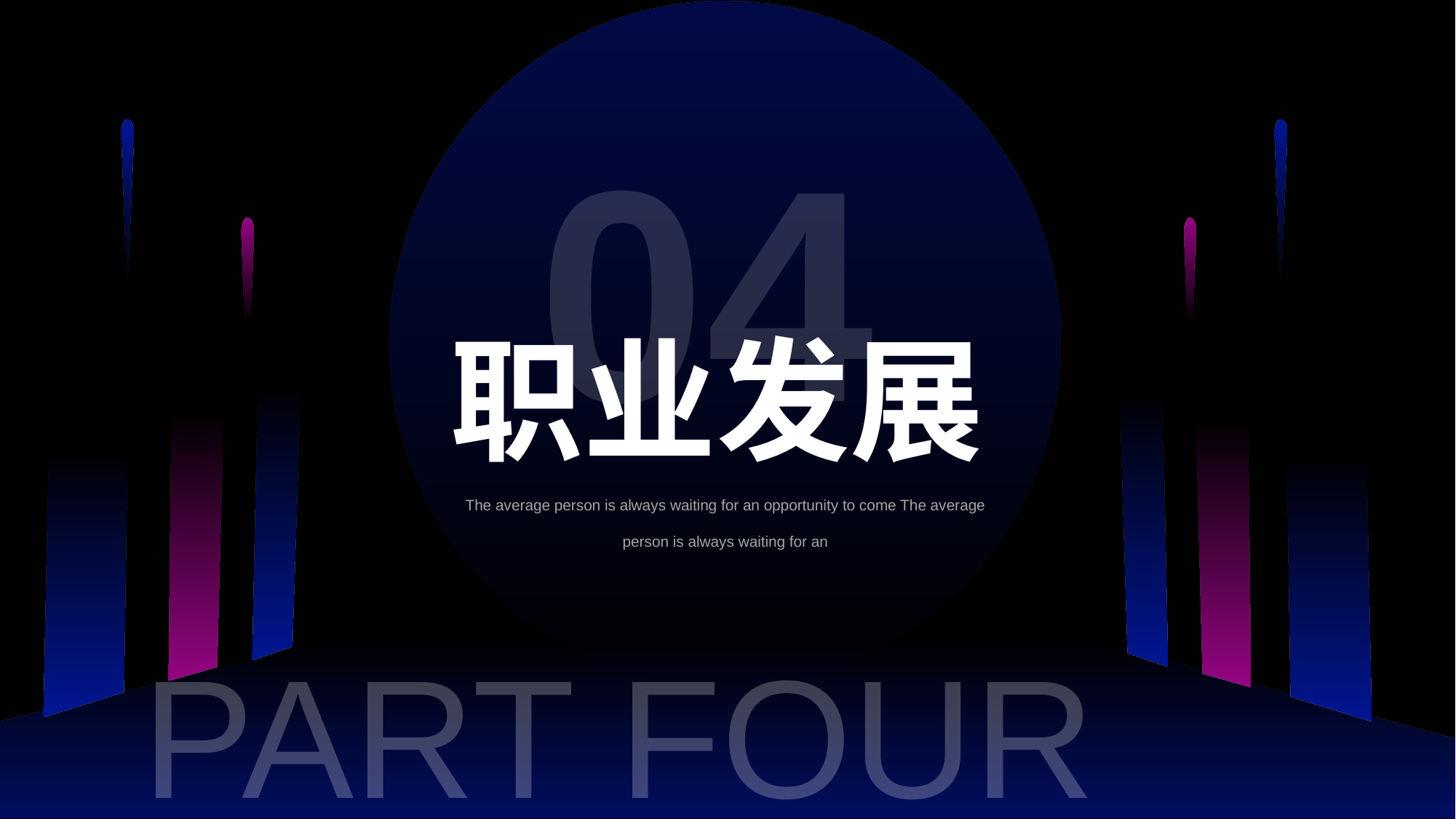

04

职业发展

The average person is always waiting for an opportunity to come The average person is always waiting for an
PART FOUR